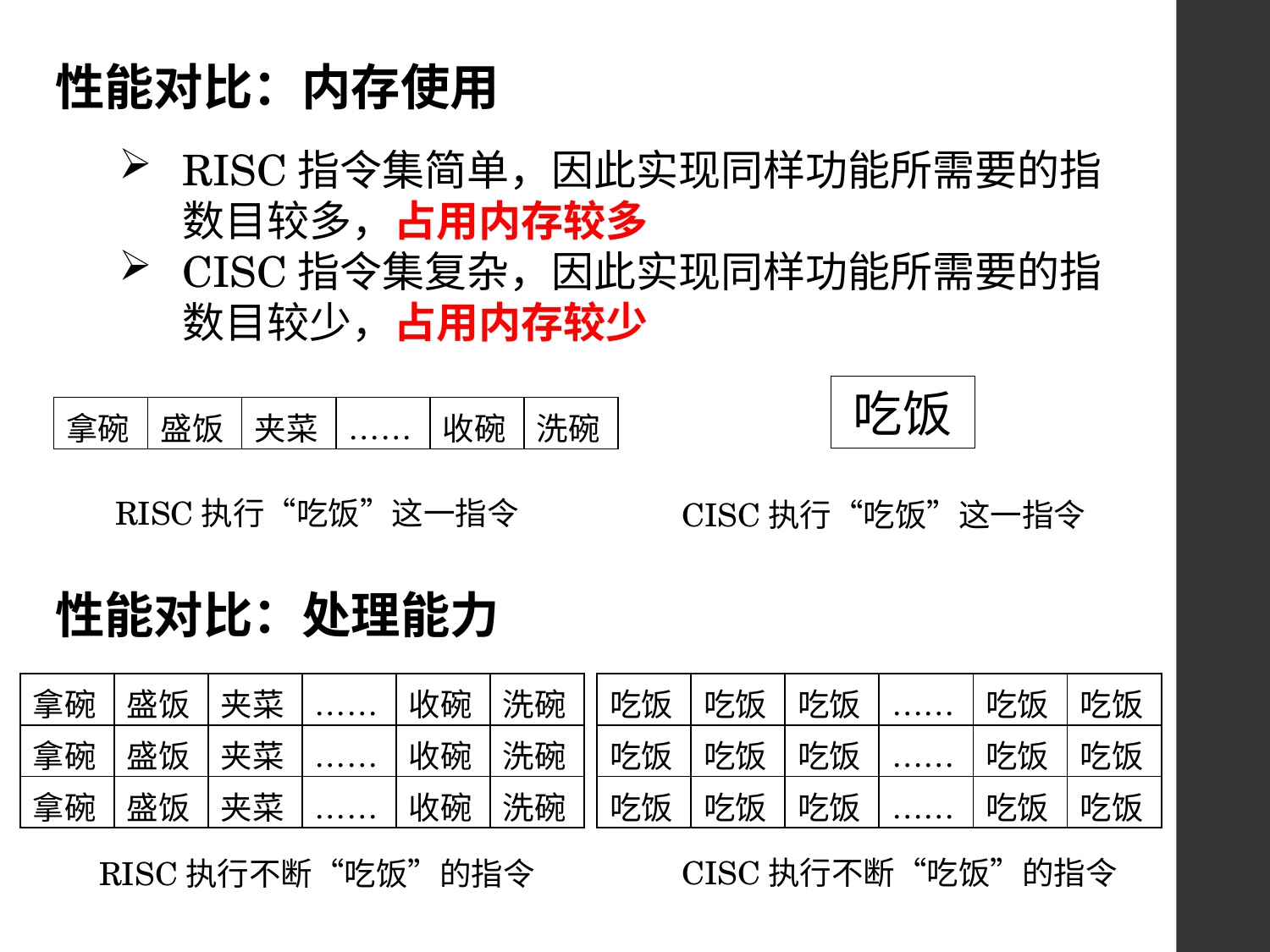

性能对比：内存使用
RISC指令集简单，因此实现同样功能所需要的指数目较多，占用内存较多
CISC指令集复杂，因此实现同样功能所需要的指数目较少，占用内存较少
吃饭
| 拿碗 | 盛饭 | 夹菜 | …… | 收碗 | 洗碗 |
| --- | --- | --- | --- | --- | --- |
RISC执行“吃饭”这一指令
CISC执行“吃饭”这一指令
性能对比：处理能力
| 拿碗 | 盛饭 | 夹菜 | …… | 收碗 | 洗碗 |
| --- | --- | --- | --- | --- | --- |
| 拿碗 | 盛饭 | 夹菜 | …… | 收碗 | 洗碗 |
| 拿碗 | 盛饭 | 夹菜 | …… | 收碗 | 洗碗 |
| 吃饭 | 吃饭 | 吃饭 | …… | 吃饭 | 吃饭 |
| --- | --- | --- | --- | --- | --- |
| 吃饭 | 吃饭 | 吃饭 | …… | 吃饭 | 吃饭 |
| 吃饭 | 吃饭 | 吃饭 | …… | 吃饭 | 吃饭 |
CISC执行不断“吃饭”的指令
RISC执行不断“吃饭”的指令